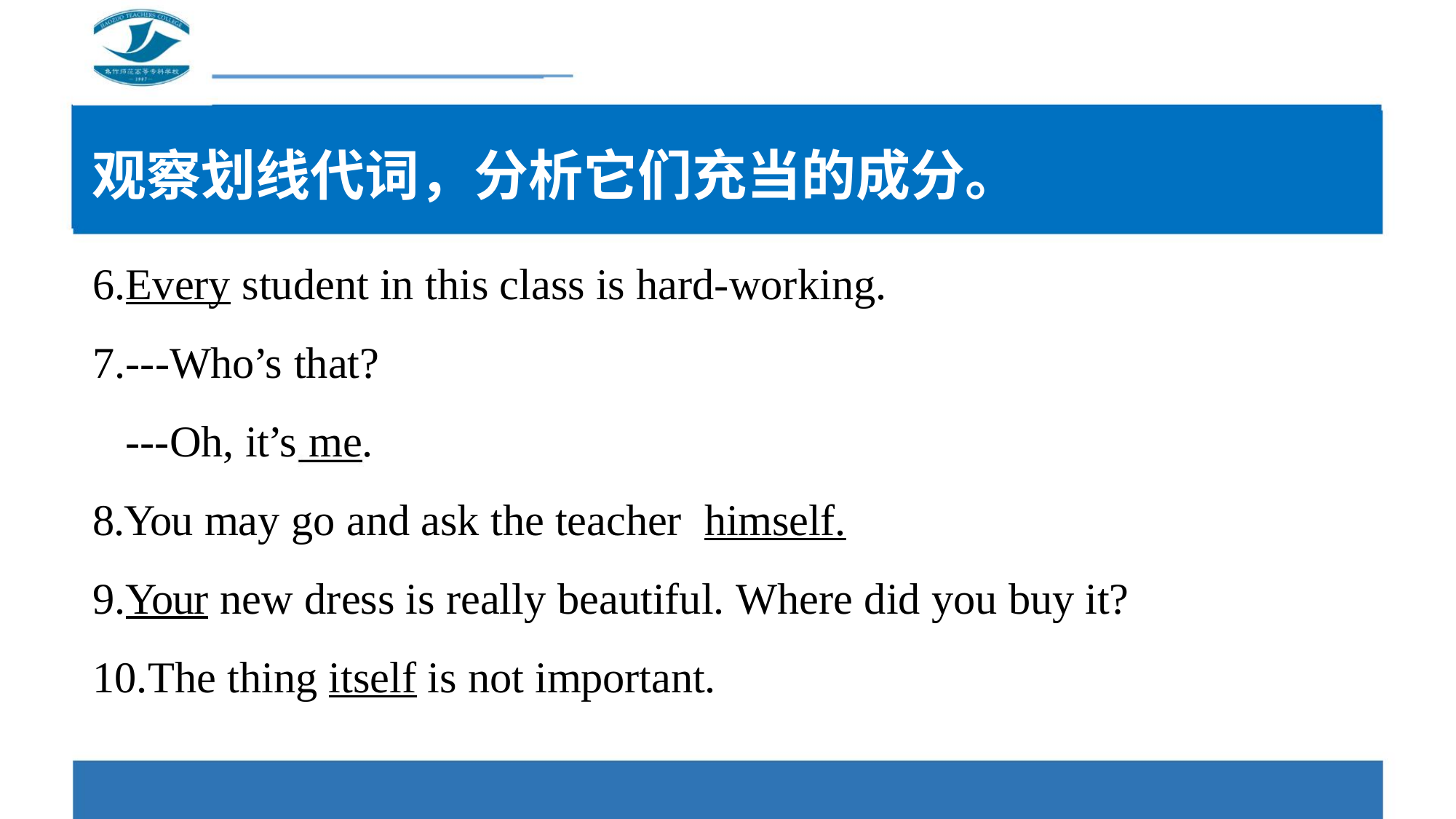

观察划线代词，分析它们充当的成分。
6.Every student in this class is hard-working.
7.---Who’s that?
---Oh, it’s me.
8.You may go and ask the teacher  himself.
9.Your new dress is really beautiful. Where did you buy it?
10.The thing itself is not important.